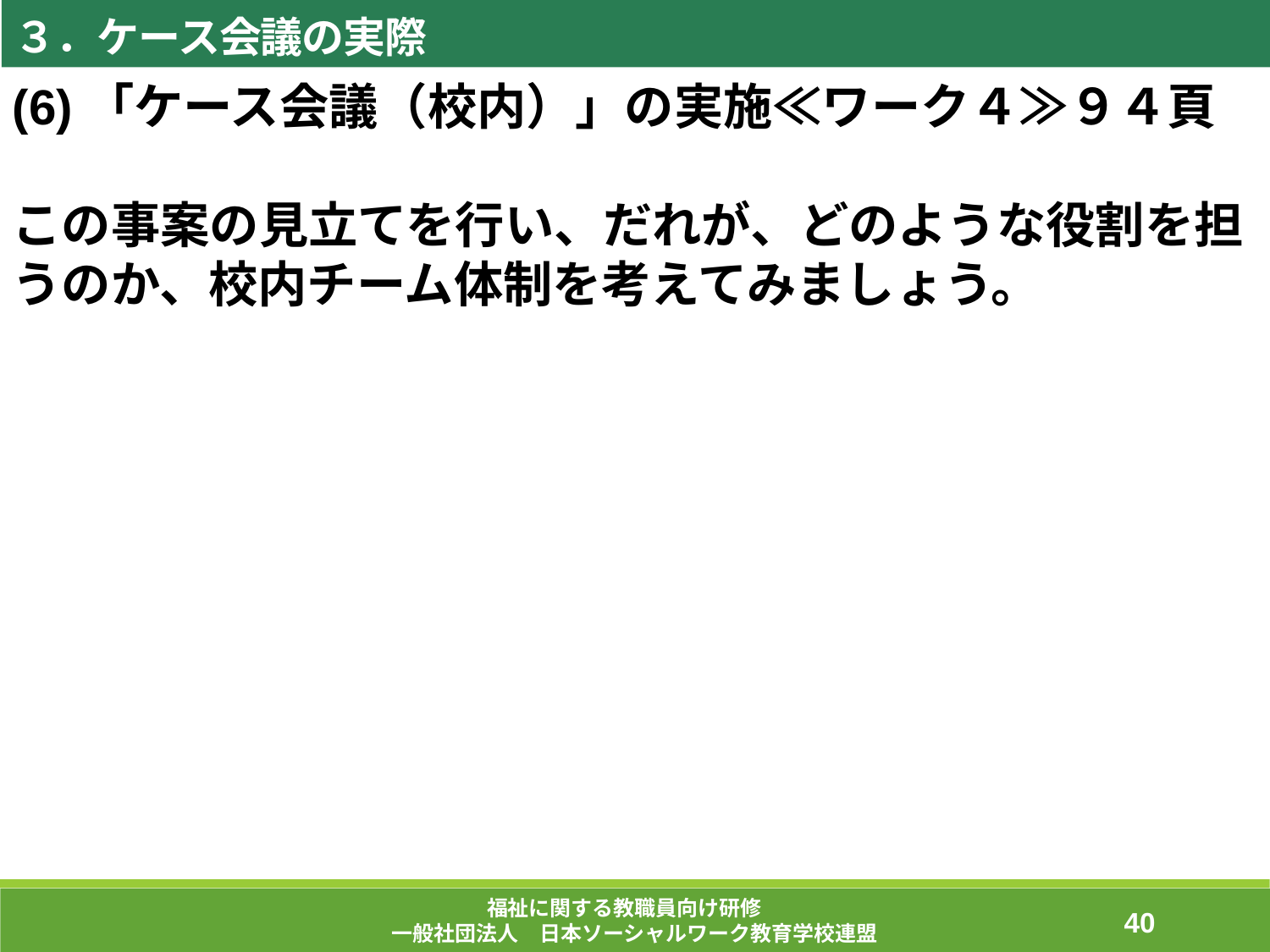

３．ケース会議の実際
(6)「ケース会議（校内）」の実施≪ワーク４≫９４頁

この事案の見立てを行い、だれが、どのような役割を担うのか、校内チーム体制を考えてみましょう。
福祉に関する教職員向け研修
一般社団法人　日本ソーシャルワーク教育学校連盟
40